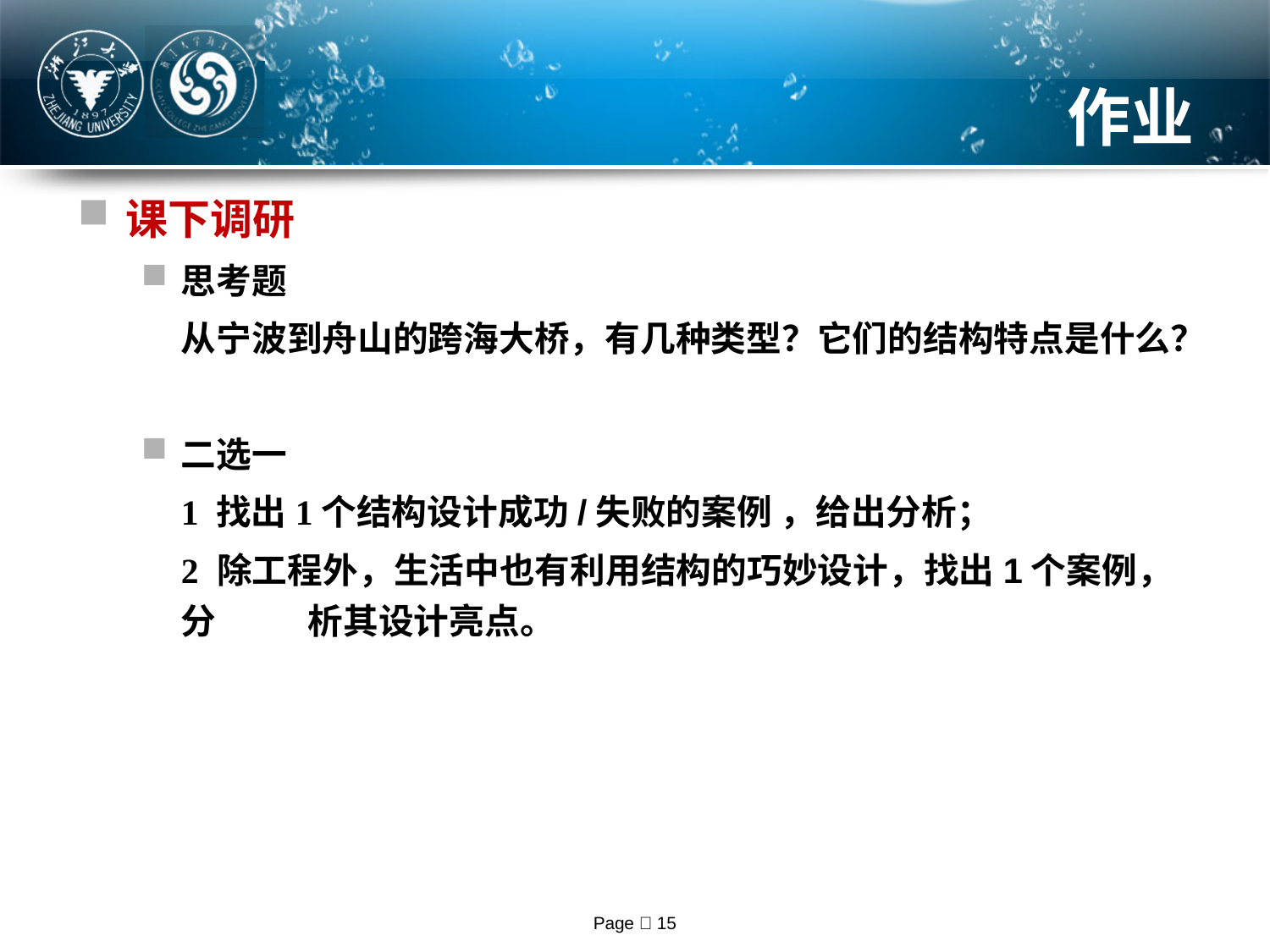

# 作业
课下调研
思考题
	从宁波到舟山的跨海大桥，有几种类型？它们的结构特点是什么？

二选一
	1 找出1个结构设计成功/失败的案例 ，给出分析；
	2 除工程外，生活中也有利用结构的巧妙设计，找出1个案例，分	析其设计亮点。